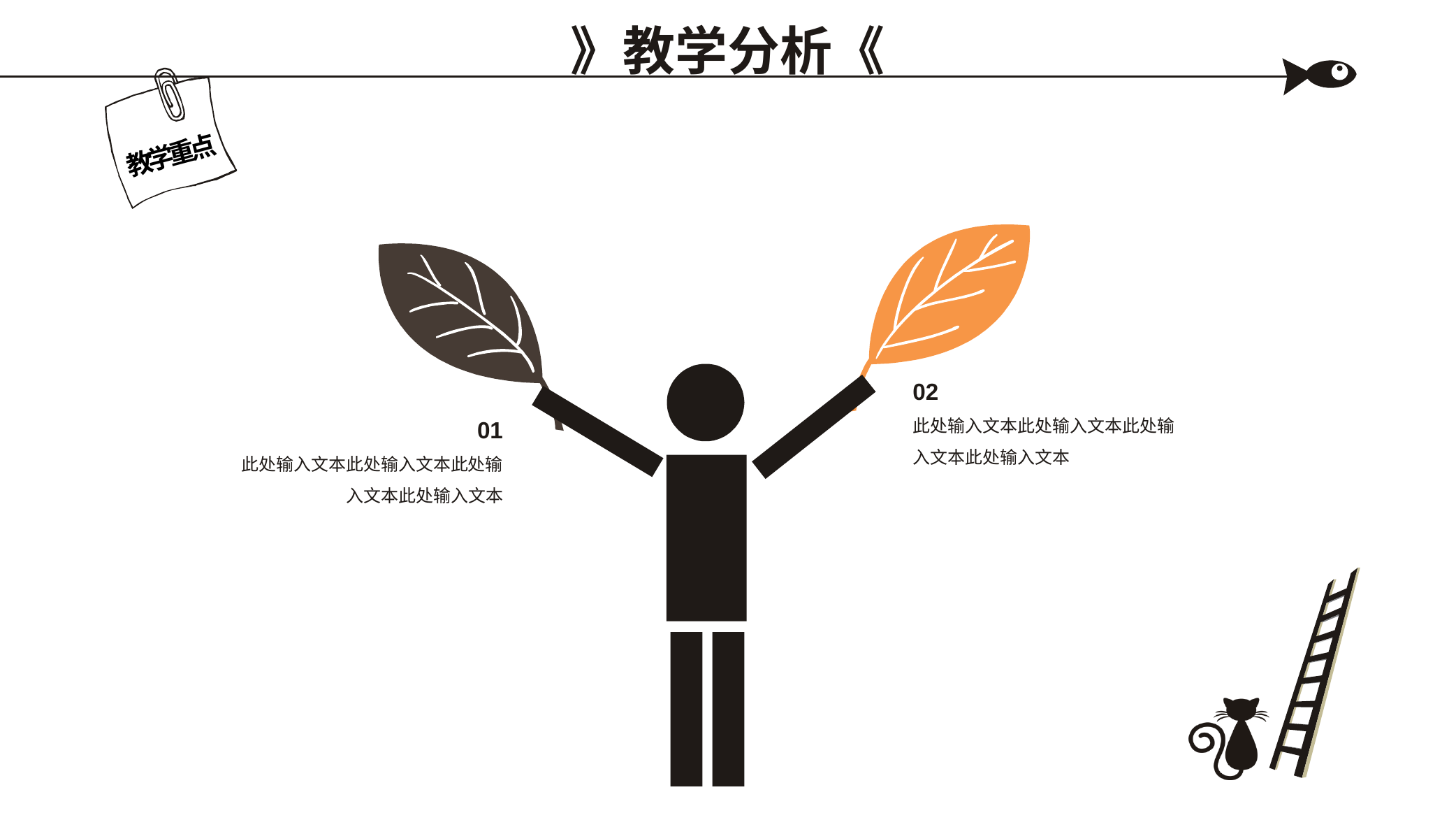

》教学分析《

教学重点

02
此处输入文本此处输入文本此处输入文本此处输入文本

01
此处输入文本此处输入文本此处输入文本此处输入文本